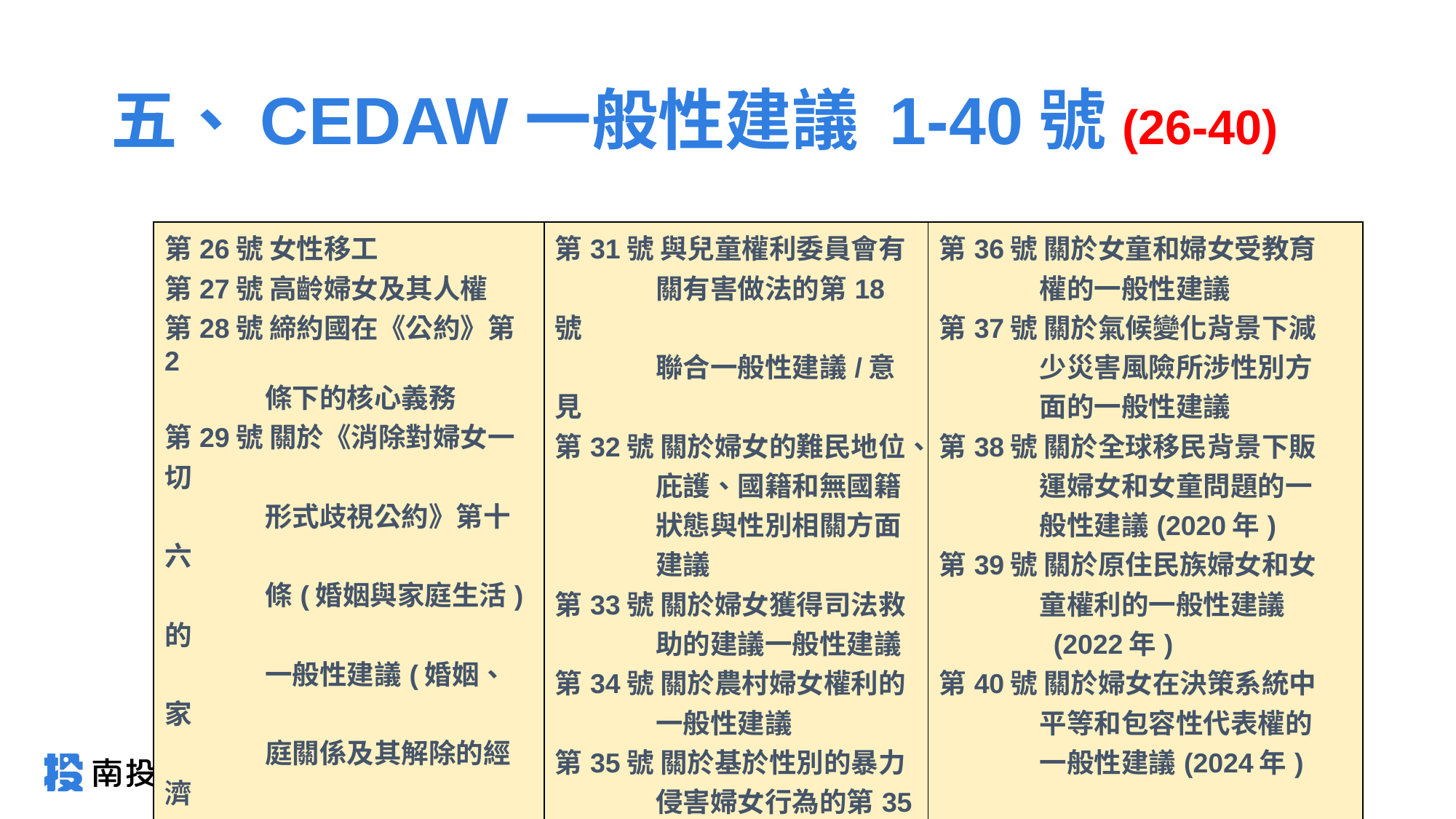

# 五、CEDAW一般性建議 1-40號(26-40)
| 第26號 女性移工 第27號 高齡婦女及其人權 第28號 締約國在《公約》第2 條下的核心義務 第29號 關於《消除對婦女一切 形式歧視公約》第十六 條(婚姻與家庭生活)的 一般性建議(婚姻、家 庭關係及其解除的經濟 後果) 第30號 關於婦女在預防衝突、 衝突及衝突後局勢中的 作用 | 第31號 與兒童權利委員會有 關有害做法的第18號 聯合一般性建議/意見 第32號 關於婦女的難民地位、 庇護、國籍和無國籍 狀態與性別相關方面 建議 第33號 關於婦女獲得司法救 助的建議一般性建議 第34號 關於農村婦女權利的 一般性建議 第35號 關於基於性別的暴力 侵害婦女行為的第35 號一般性建議，更新 第19號一般性建議 | 第36號 關於女童和婦女受教育 權的一般性建議 第37號 關於氣候變化背景下減 少災害風險所涉性別方 面的一般性建議 第38號 關於全球移民背景下販 運婦女和女童問題的一 般性建議(2020年) 第39號 關於原住民族婦女和女 童權利的一般性建議 (2022年) 第40號 關於婦女在決策系統中 平等和包容性代表權的 一般性建議(2024年) |
| --- | --- | --- |